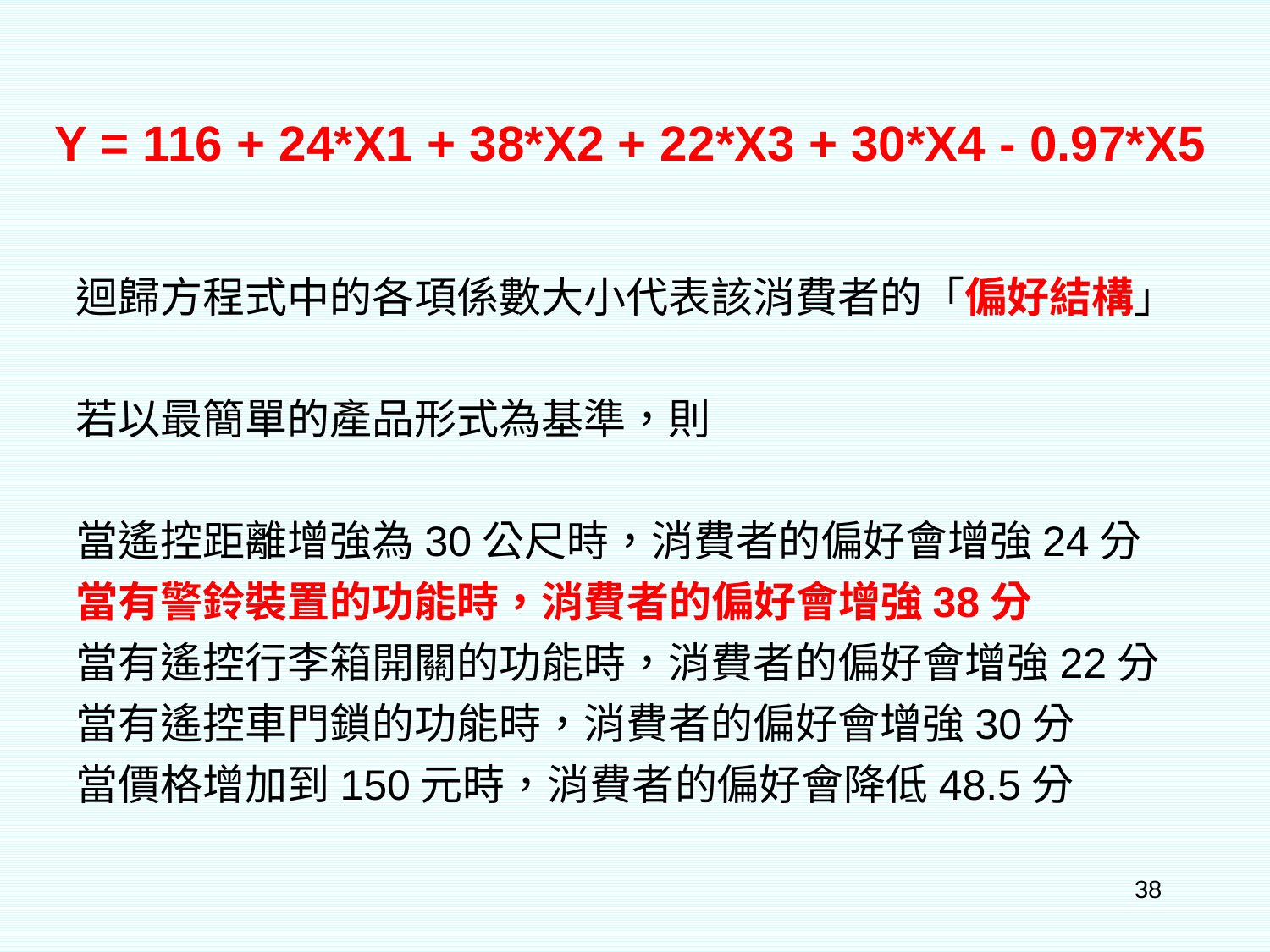

Y = 116 + 24*X1 + 38*X2 + 22*X3 + 30*X4 - 0.97*X5
迴歸方程式中的各項係數大小代表該消費者的「偏好結構」

若以最簡單的產品形式為基準，則

當遙控距離增強為30公尺時，消費者的偏好會增強24分
當有警鈴裝置的功能時，消費者的偏好會增強38分
當有遙控行李箱開關的功能時，消費者的偏好會增強22分
當有遙控車門鎖的功能時，消費者的偏好會增強30分
當價格增加到150元時，消費者的偏好會降低48.5分
38